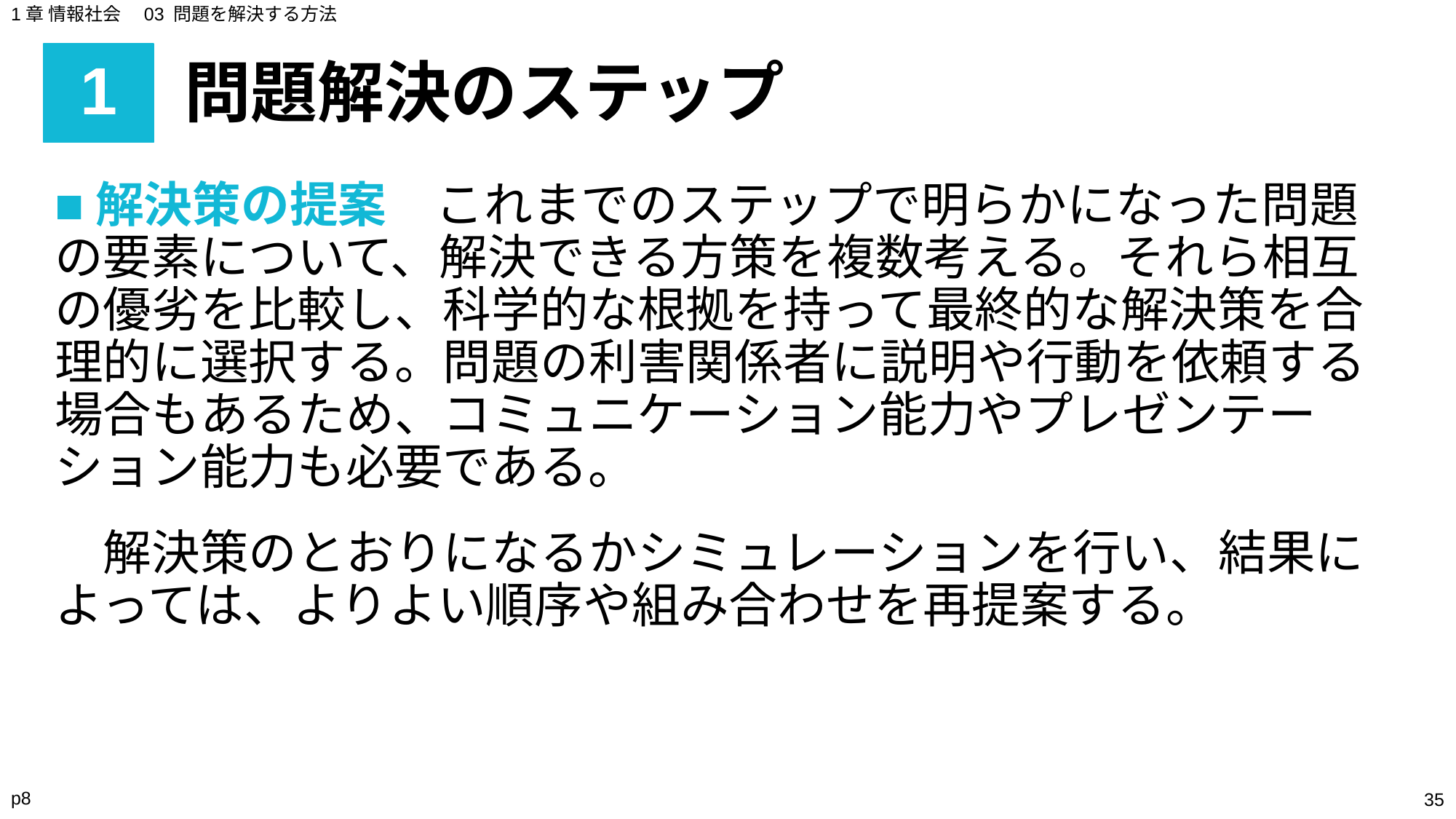

1章 情報社会　03 問題を解決する方法

# 1
問題解決のステップ
■解決策の提案　これまでのステップで明らかになった問題の要素について、解決できる方策を複数考える。それら相互の優劣を比較し、科学的な根拠を持って最終的な解決策を合理的に選択する。問題の利害関係者に説明や行動を依頼する場合もあるため、コミュニケーション能力やプレゼンテーション能力も必要である。
　解決策のとおりになるかシミュレーションを行い、結果によっては、よりよい順序や組み合わせを再提案する。
p8
35